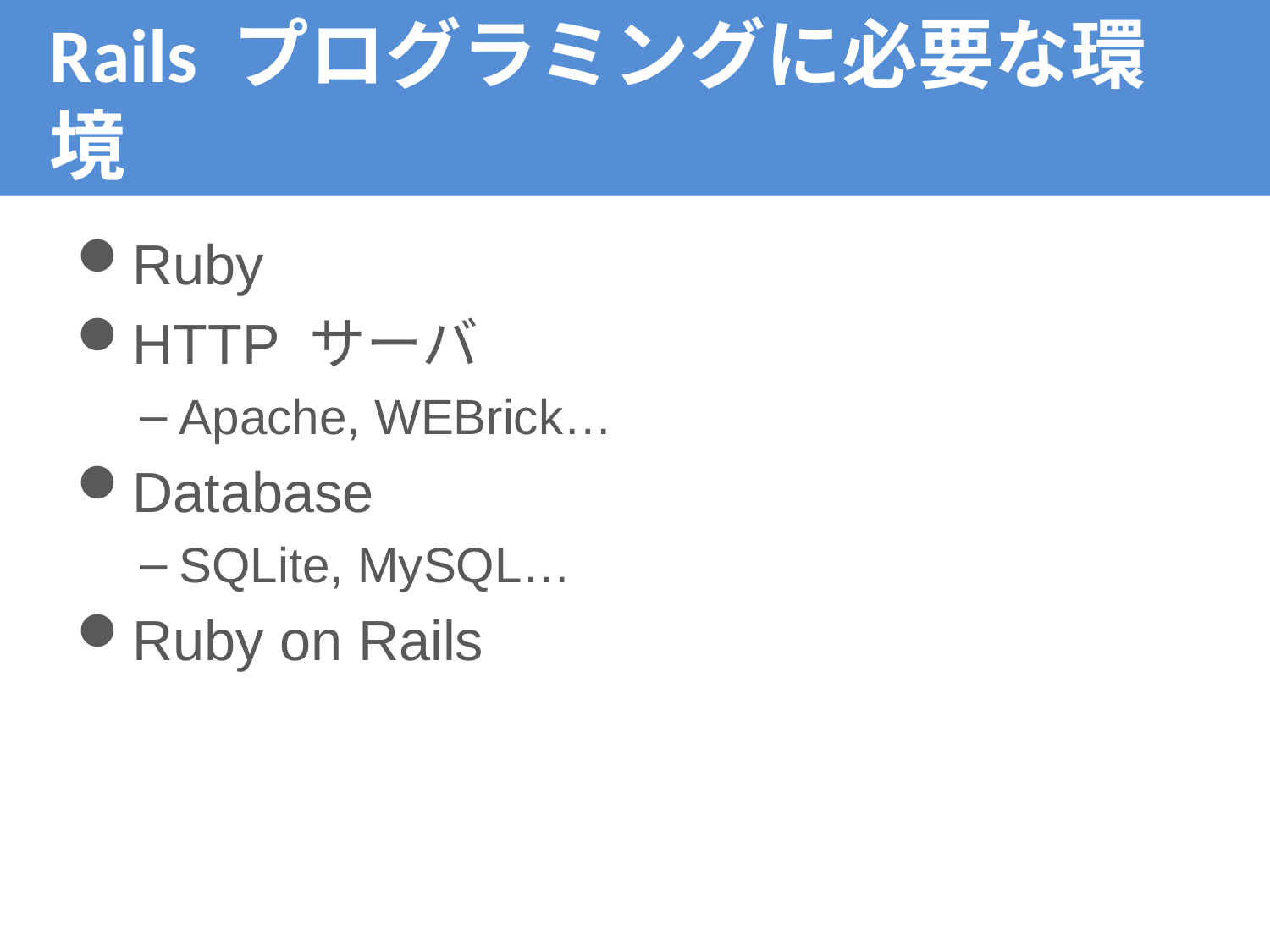

# Rails プログラミングに必要な環境
Ruby
HTTP サーバ
Apache, WEBrick…
Database
SQLite, MySQL…
Ruby on Rails